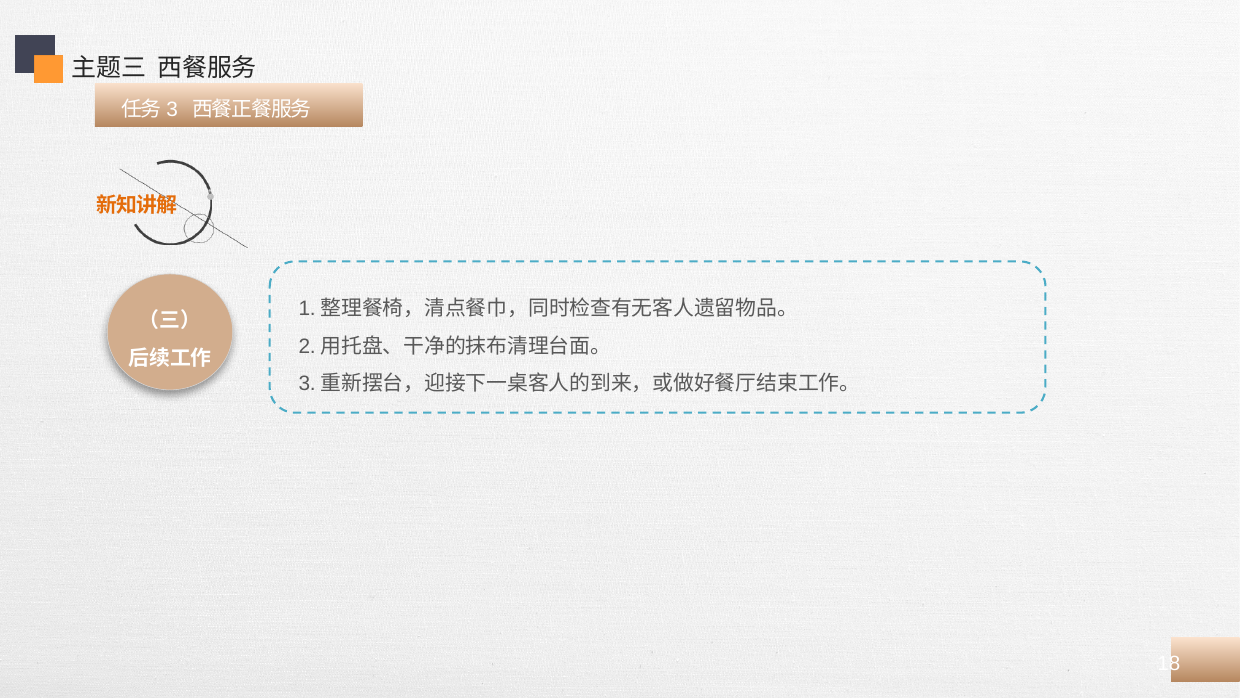

主题三  西餐服务
 任务3  西餐正餐服务

（三）
后续工作
1.整理餐椅，清点餐巾，同时检查有无客人遗留物品。
2.用托盘、干净的抹布清理台面。
3.重新摆台，迎接下一桌客人的到来，或做好餐厅结束工作。